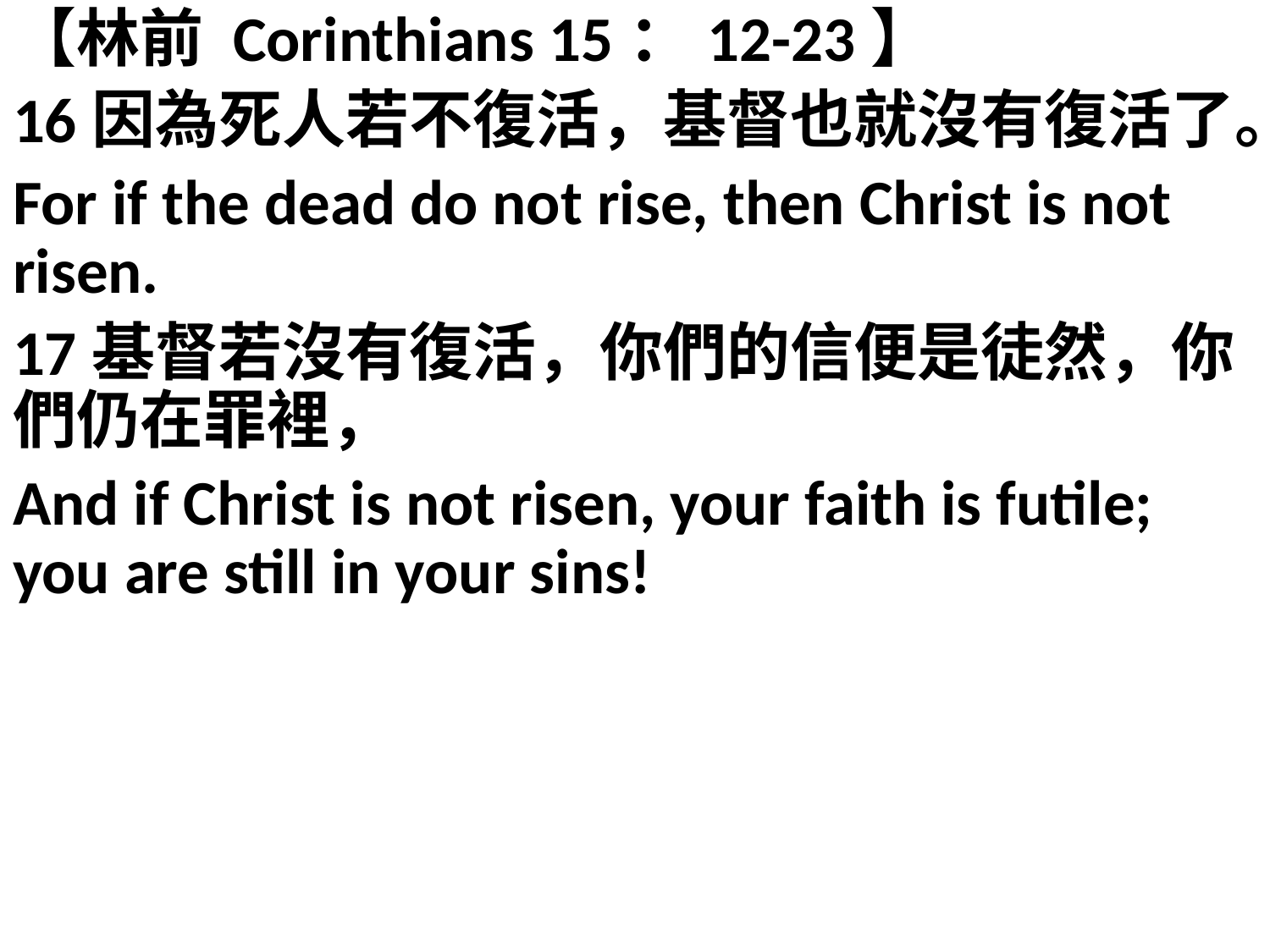

【林前 Corinthians 15：12-23】
16因為死人若不復活，基督也就沒有復活了。
For if the dead do not rise, then Christ is not risen.
17基督若沒有復活，你們的信便是徒然，你們仍在罪裡，
And if Christ is not risen, your faith is futile; you are still in your sins!